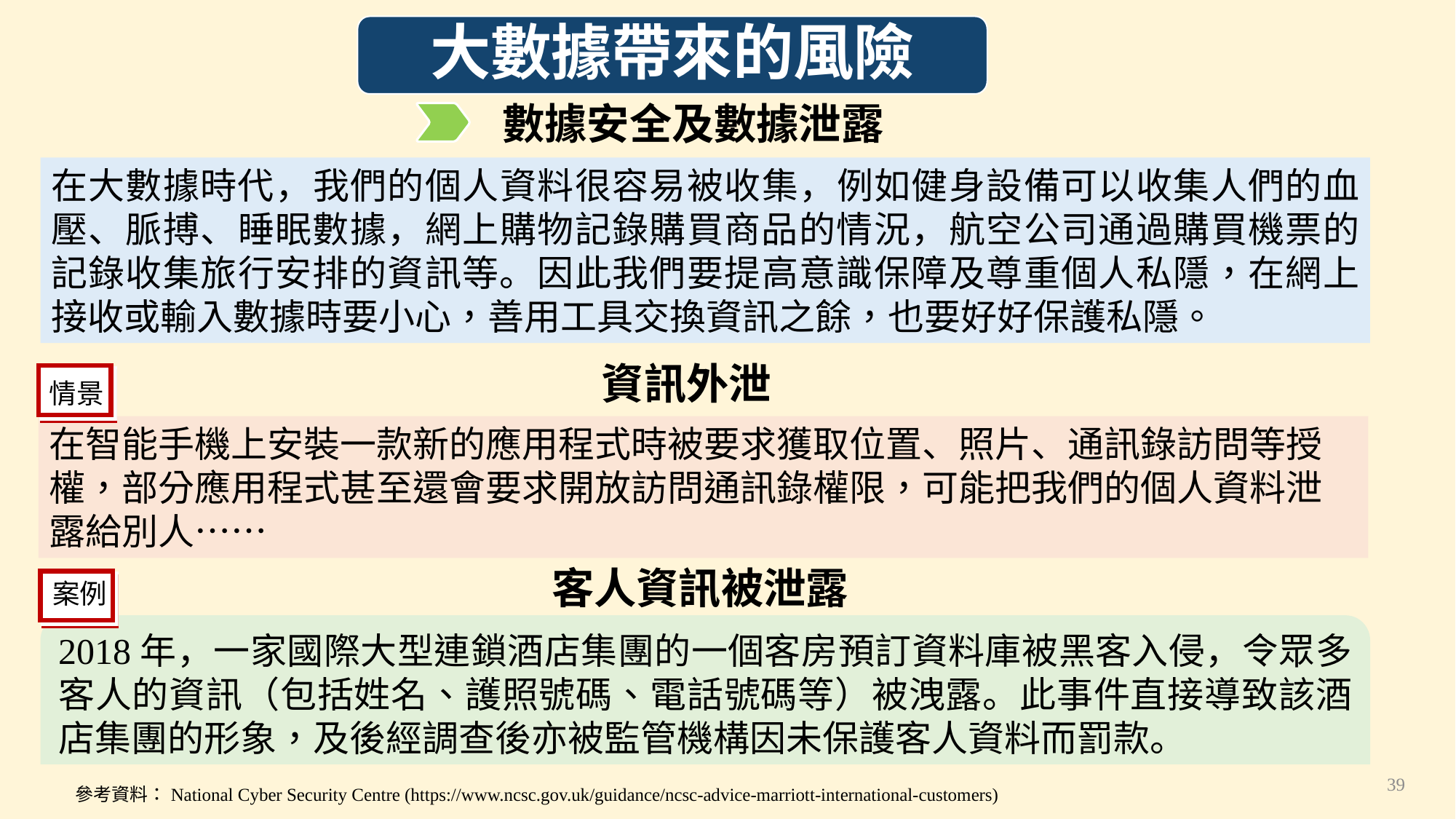

大數據帶來的風險
數據安全及數據泄露

在大數據時代，我們的個人資料很容易被收集，例如健身設備可以收集人們的血壓、脈搏、睡眠數據，網上購物記錄購買商品的情況，航空公司通過購買機票的記錄收集旅行安排的資訊等。因此我們要提高意識保障及尊重個人私隱，在網上接收或輸入數據時要小心，善用工具交換資訊之餘，也要好好保護私隱。
資訊外泄

情景
在智能手機上安裝一款新的應用程式時被要求獲取位置、照片、通訊錄訪問等授權，部分應用程式甚至還會要求開放訪問通訊錄權限，可能把我們的個人資料泄露給別人……
客人資訊被泄露

案例
2018年，一家國際大型連鎖酒店集團的一個客房預訂資料庫被黑客入侵，令眾多客人的資訊（包括姓名、護照號碼、電話號碼等）被洩露。此事件直接導致該酒店集團的形象，及後經調查後亦被監管機構因未保護客人資料而罰款。
參考資料：National Cyber Security Centre (https://www.ncsc.gov.uk/guidance/ncsc-advice-marriott-international-customers)